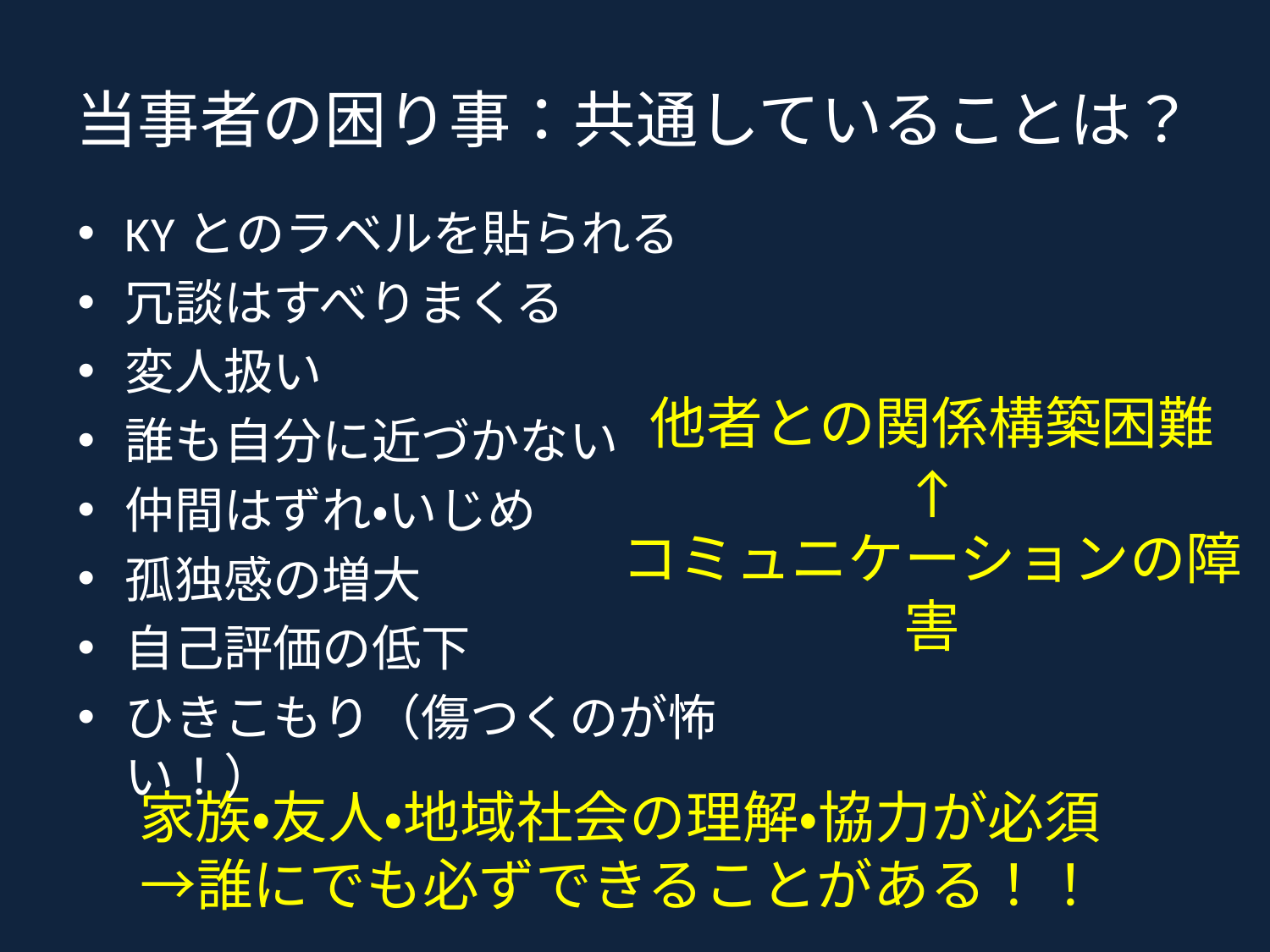

# 当事者の困り事：共通していることは？
KYとのラベルを貼られる
冗談はすべりまくる
変人扱い
誰も自分に近づかない
仲間はずれ・いじめ
孤独感の増大
自己評価の低下
ひきこもり（傷つくのが怖い！）
他者との関係構築困難
↑
コミュニケーションの障害
家族・友人・地域社会の理解・協力が必須→誰にでも必ずできることがある！！